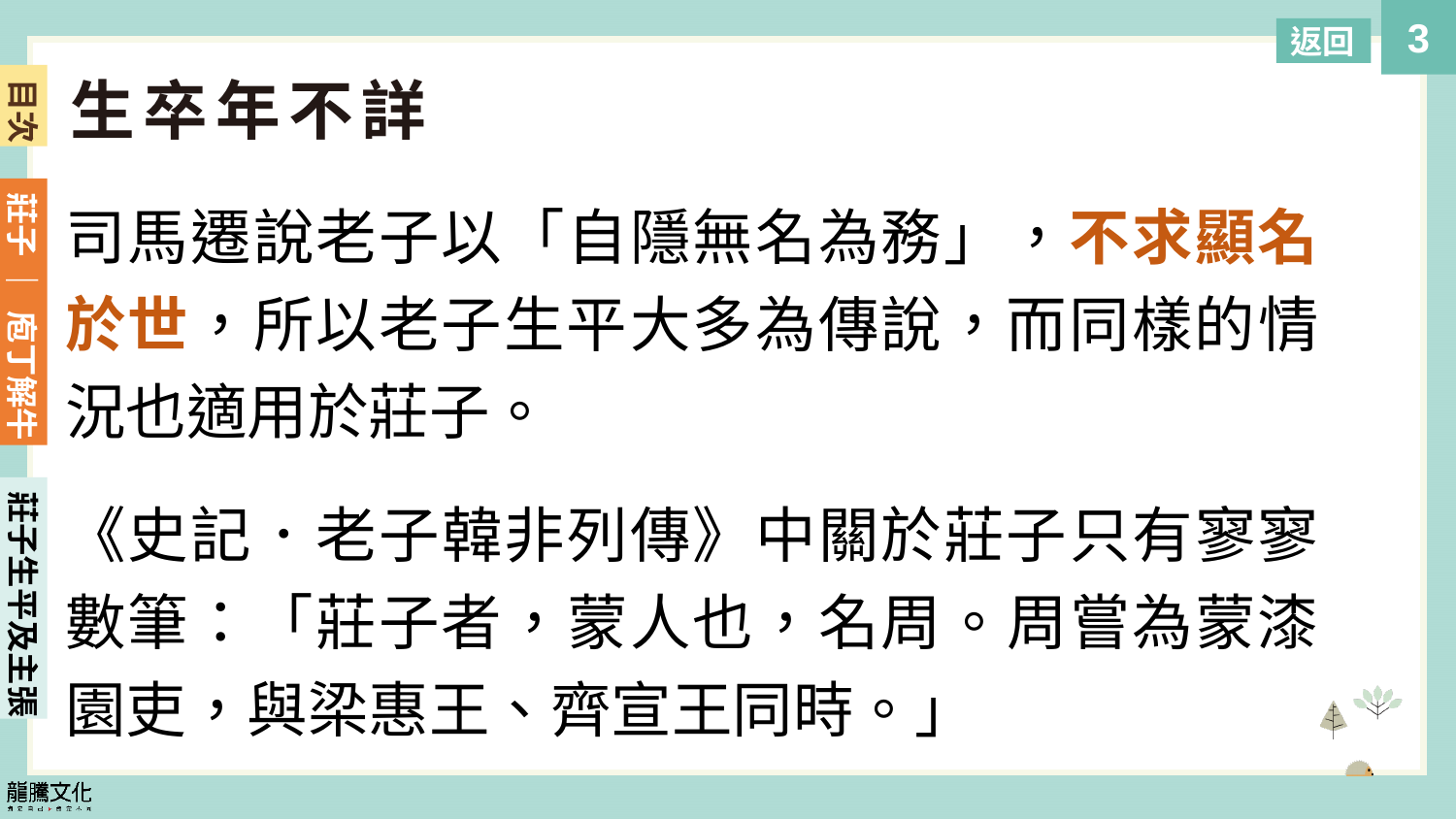

返回
生卒年不詳
司馬遷說老子以「自隱無名為務」，不求顯名於世，所以老子生平大多為傳說，而同樣的情況也適用於莊子。
《史記．老子韓非列傳》中關於莊子只有寥寥數筆：「莊子者，蒙人也，名周。周嘗為蒙漆園吏，與梁惠王、齊宣王同時。」
莊子生平及主張